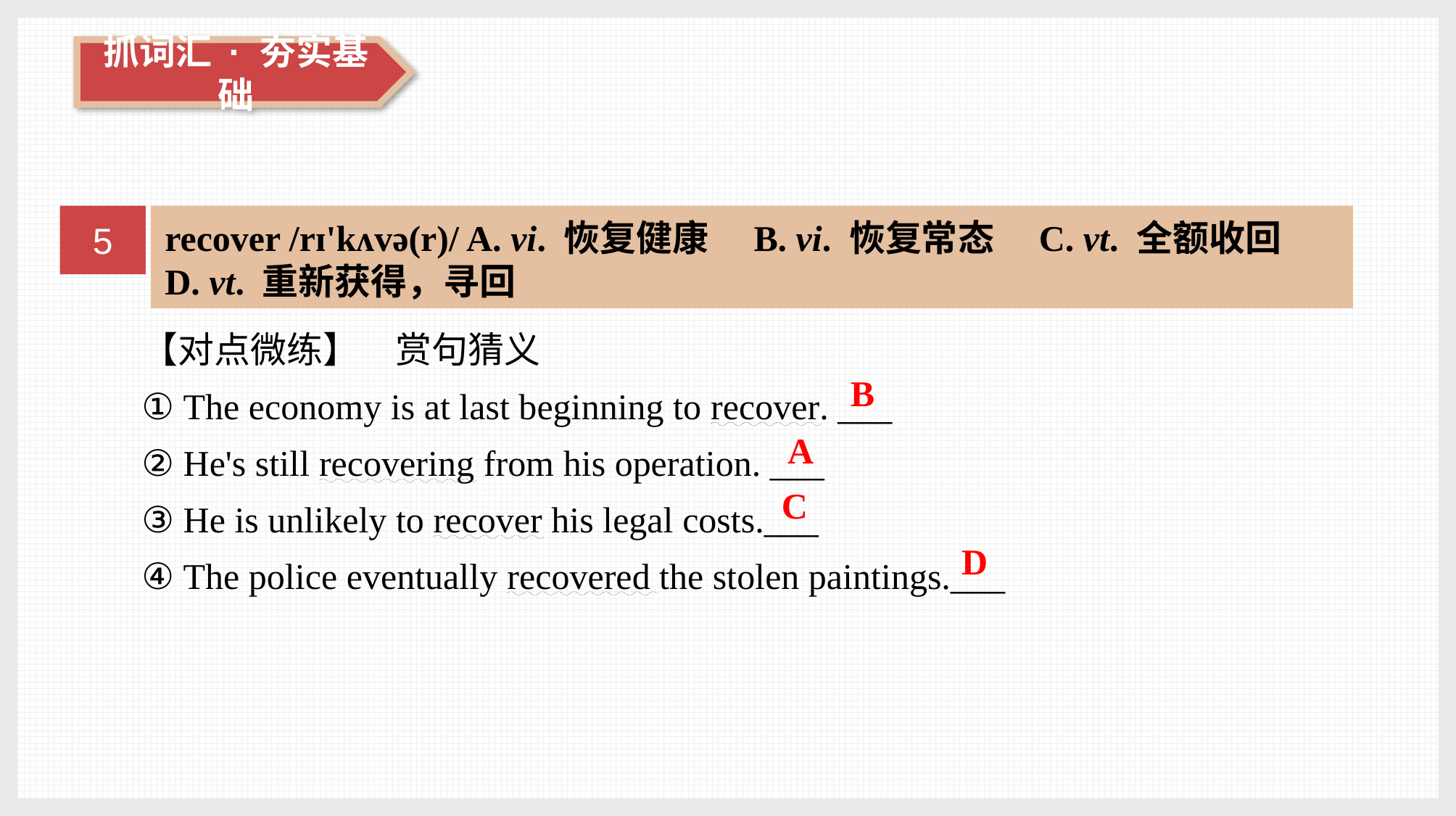

5
recover /rɪ'kʌvə(r)/ A. vi. 恢复健康　B. vi. 恢复常态　C. vt. 全额收回　D. vt. 重新获得，寻回
【对点微练】　赏句猜义
① The economy is at last beginning to recover. ___
② He's still recovering from his operation. ___
③ He is unlikely to recover his legal costs.___
④ The police eventually recovered the stolen paintings.___
B
A
C
D